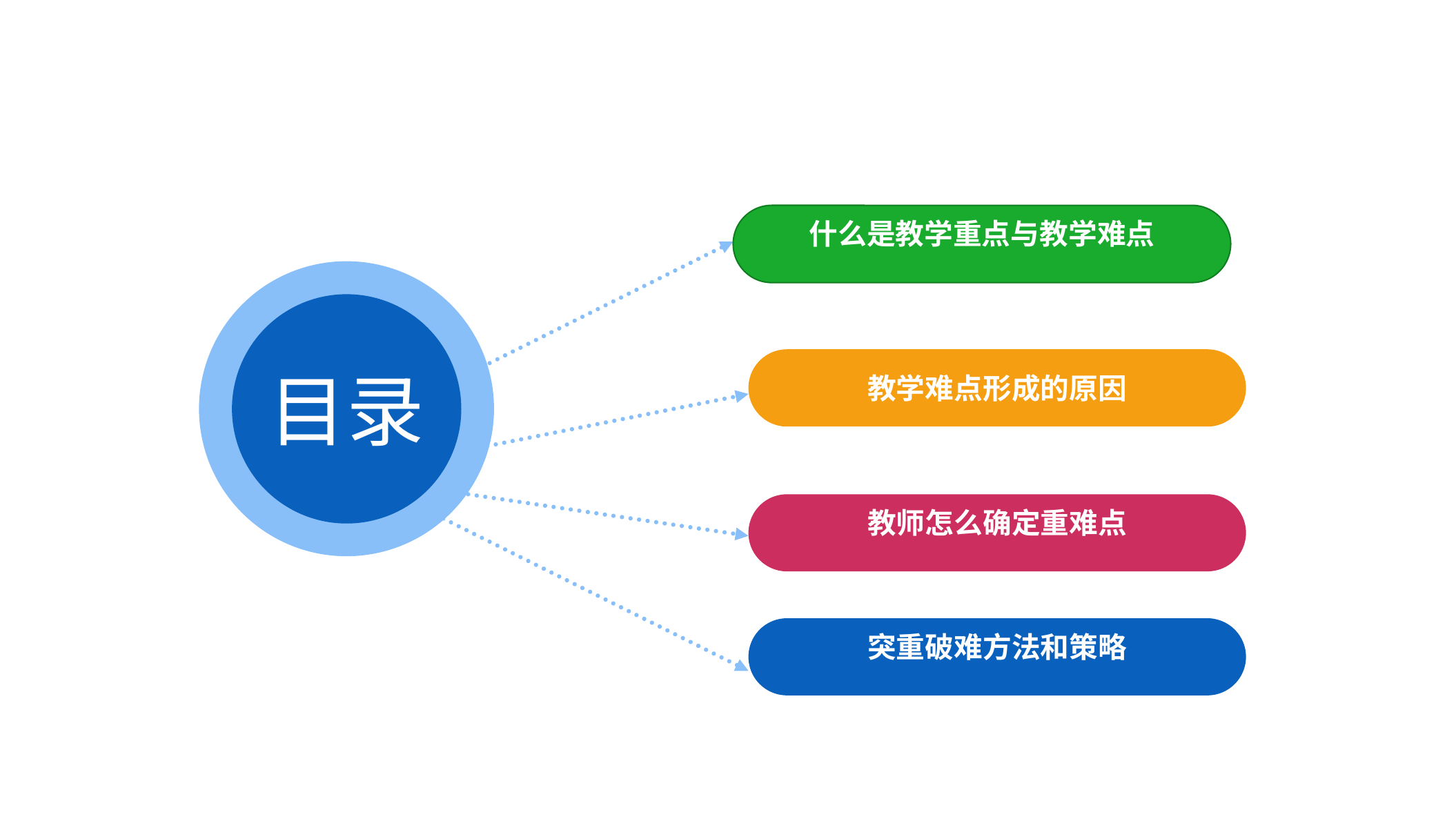

什么是教学重点与教学难点

目录
教学难点形成的原因

教师怎么确定重难点

突重破难方法和策略